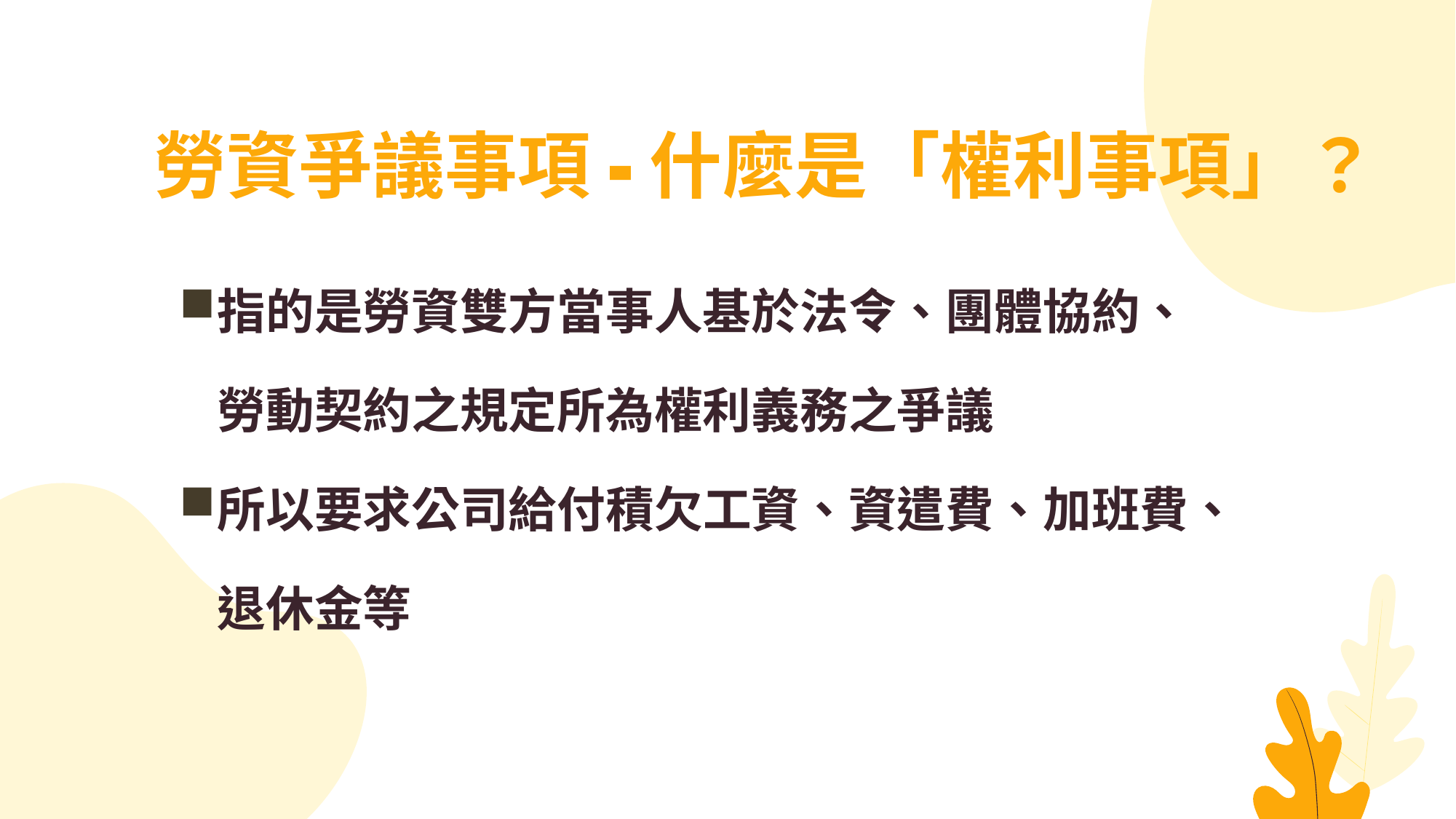

勞資爭議事項-什麼是「權利事項」？
指的是勞資雙方當事人基於法令、團體協約、勞動契約之規定所為權利義務之爭議
所以要求公司給付積欠工資、資遣費、加班費、退休金等